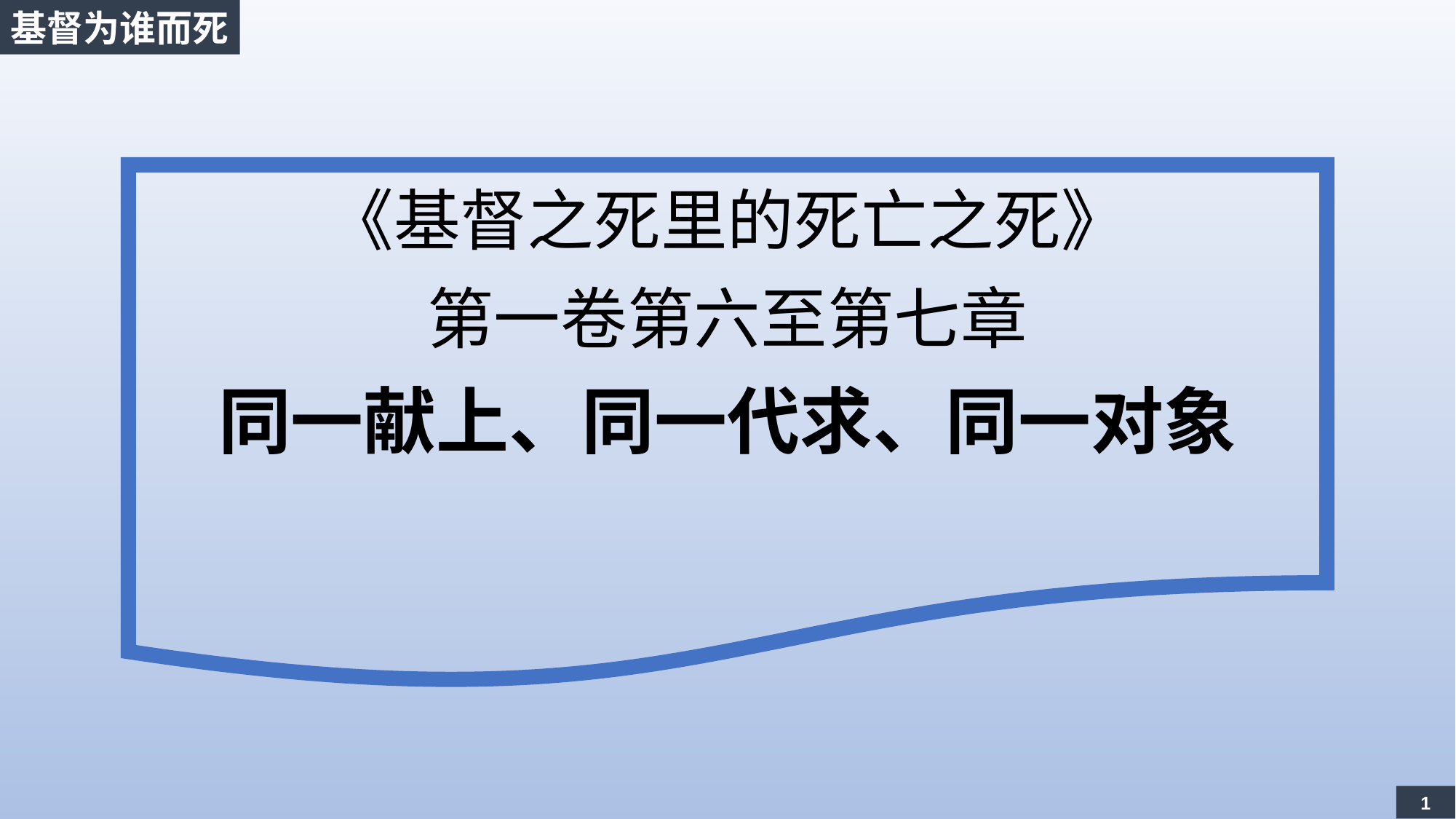

基督为谁而死

《基督之死里的死亡之死》
第一卷第六至第七章
同一献上、同一代求、同一对象

1